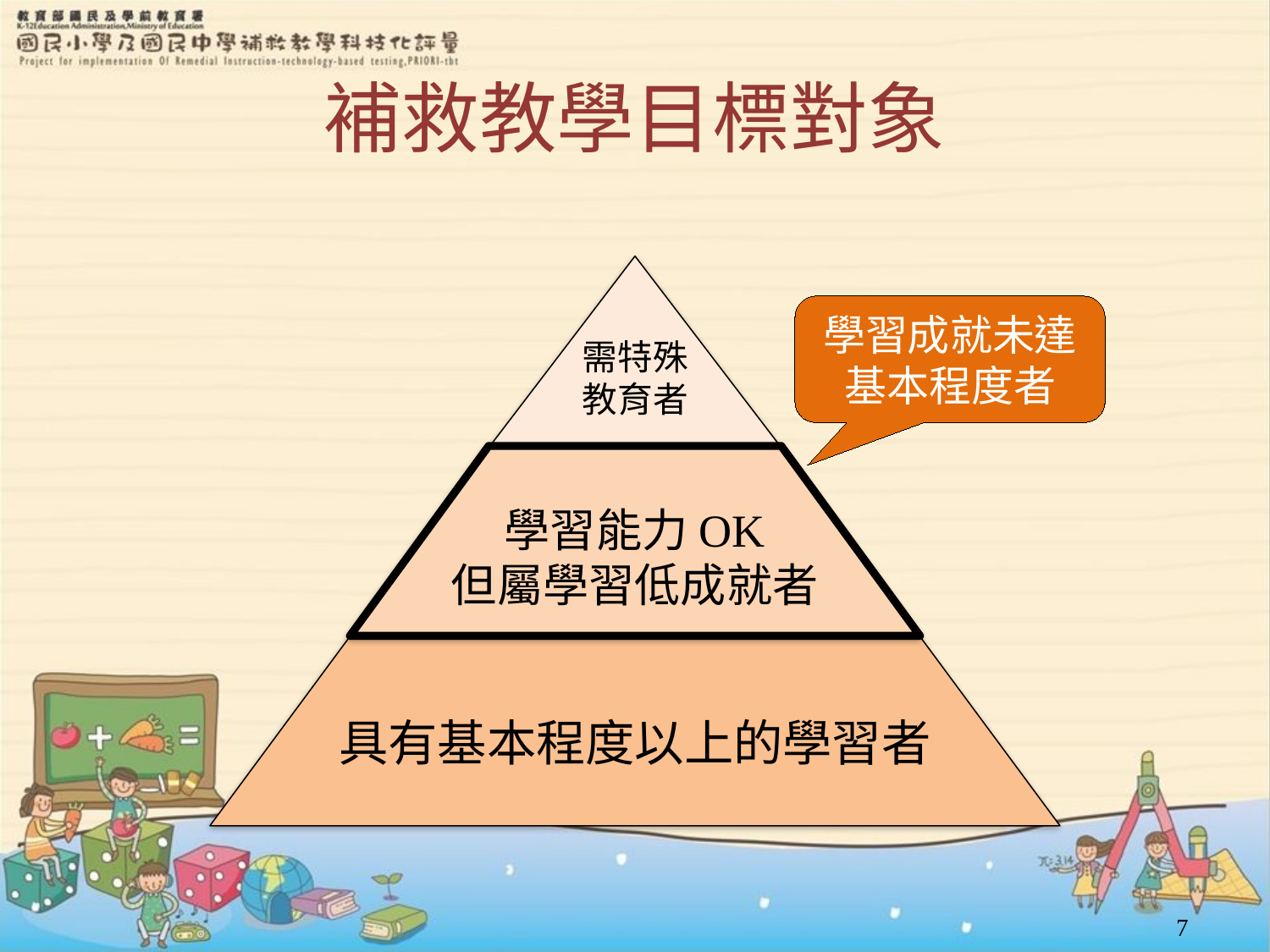

# 補救教學目標對象
需特殊教育者

學習成就未達
基本程度者
學習能力OK
但屬學習低成就者
具有基本程度以上的學習者
7